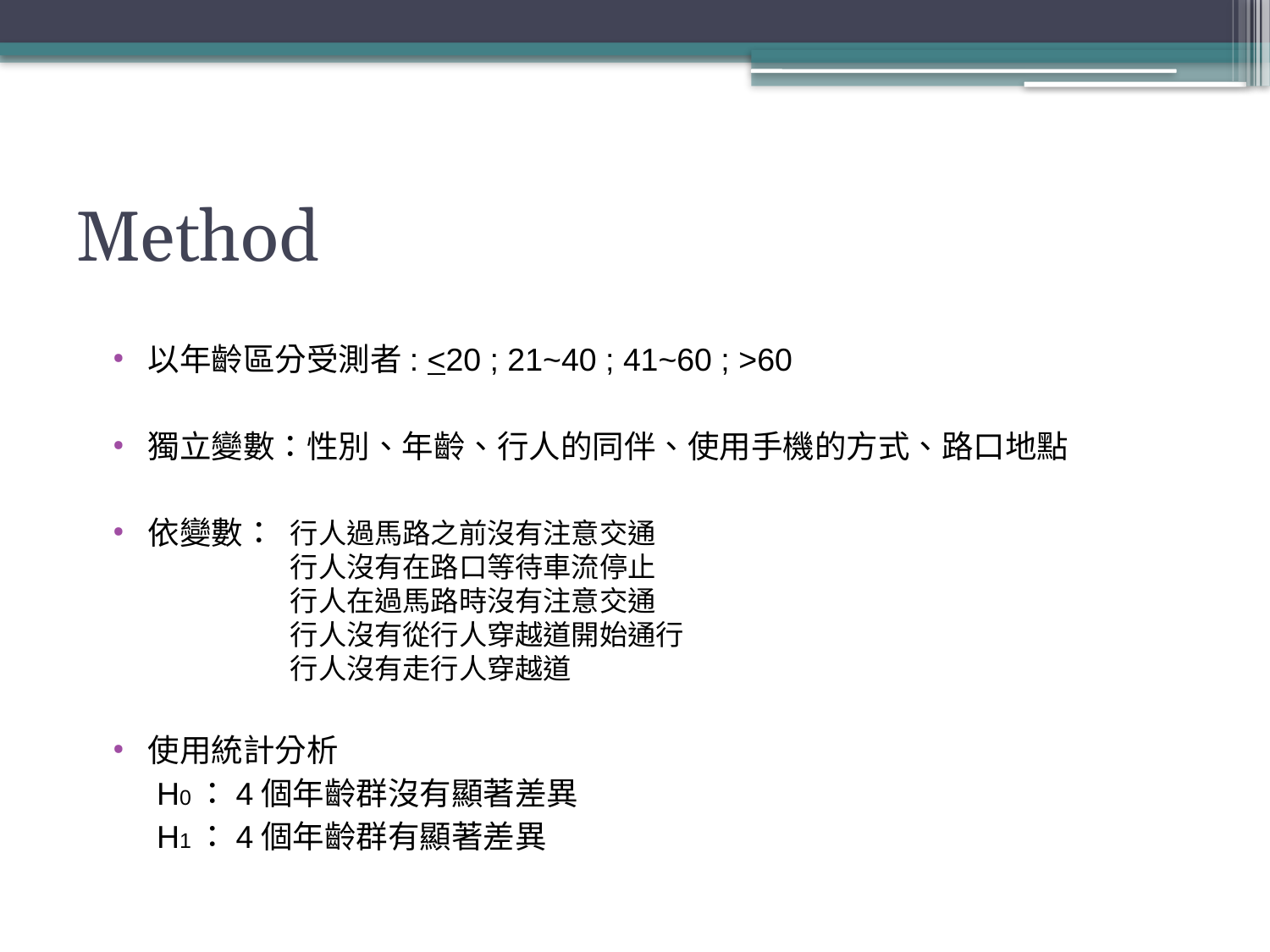

# Method

以年齡區分受測者: <20 ; 21~40 ; 41~60 ; >60

獨立變數：性別、年齡、行人的同伴、使用手機的方式、路口地點

依變數：

使用統計分析
     H0：4個年齡群沒有顯著差異
     H1：4個年齡群有顯著差異
行人過馬路之前沒有注意交通
行人沒有在路口等待車流停止
行人在過馬路時沒有注意交通
行人沒有從行人穿越道開始通行
行人沒有走行人穿越道